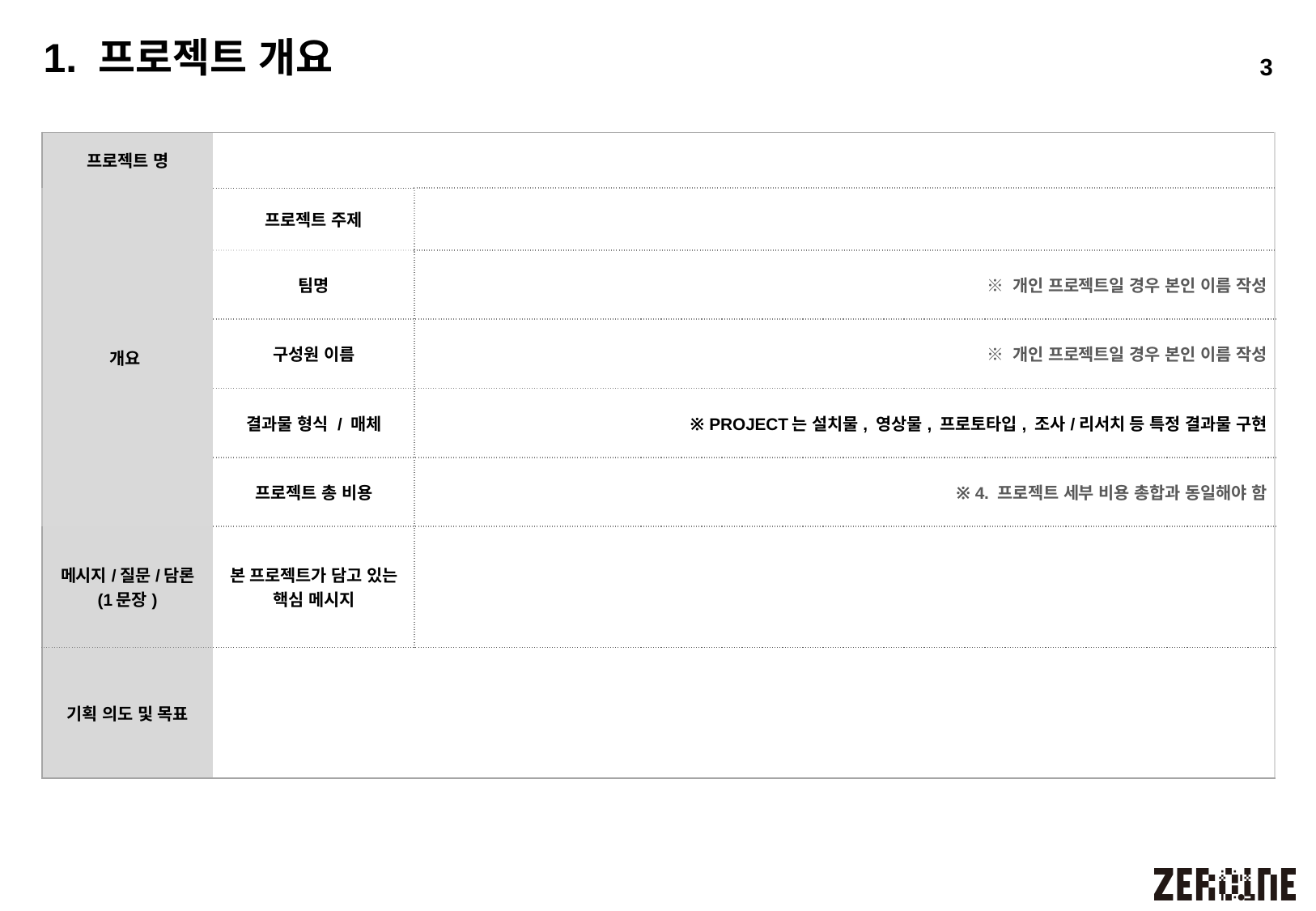

# 1. 프로젝트 개요
3
| 프로젝트 명 |  |  |
| --- | --- | --- |
| 개요 | 프로젝트 주제 |  |
|  | 팀명 | ※ 개인 프로젝트일 경우 본인 이름 작성 |
|  | 구성원 이름 | ※ 개인 프로젝트일 경우 본인 이름 작성 |
|  | 결과물 형식 / 매체 | ※ PROJECT는 설치물, 영상물, 프로토타입, 조사/리서치 등 특정 결과물 구현 |
|  | 프로젝트 총 비용 | ※ 4. 프로젝트 세부 비용 총합과 동일해야 함 |
| 메시지/질문/담론 (1문장) | 본 프로젝트가 담고 있는 핵심 메시지 |  |
| 기획 의도 및 목표 |  |  |